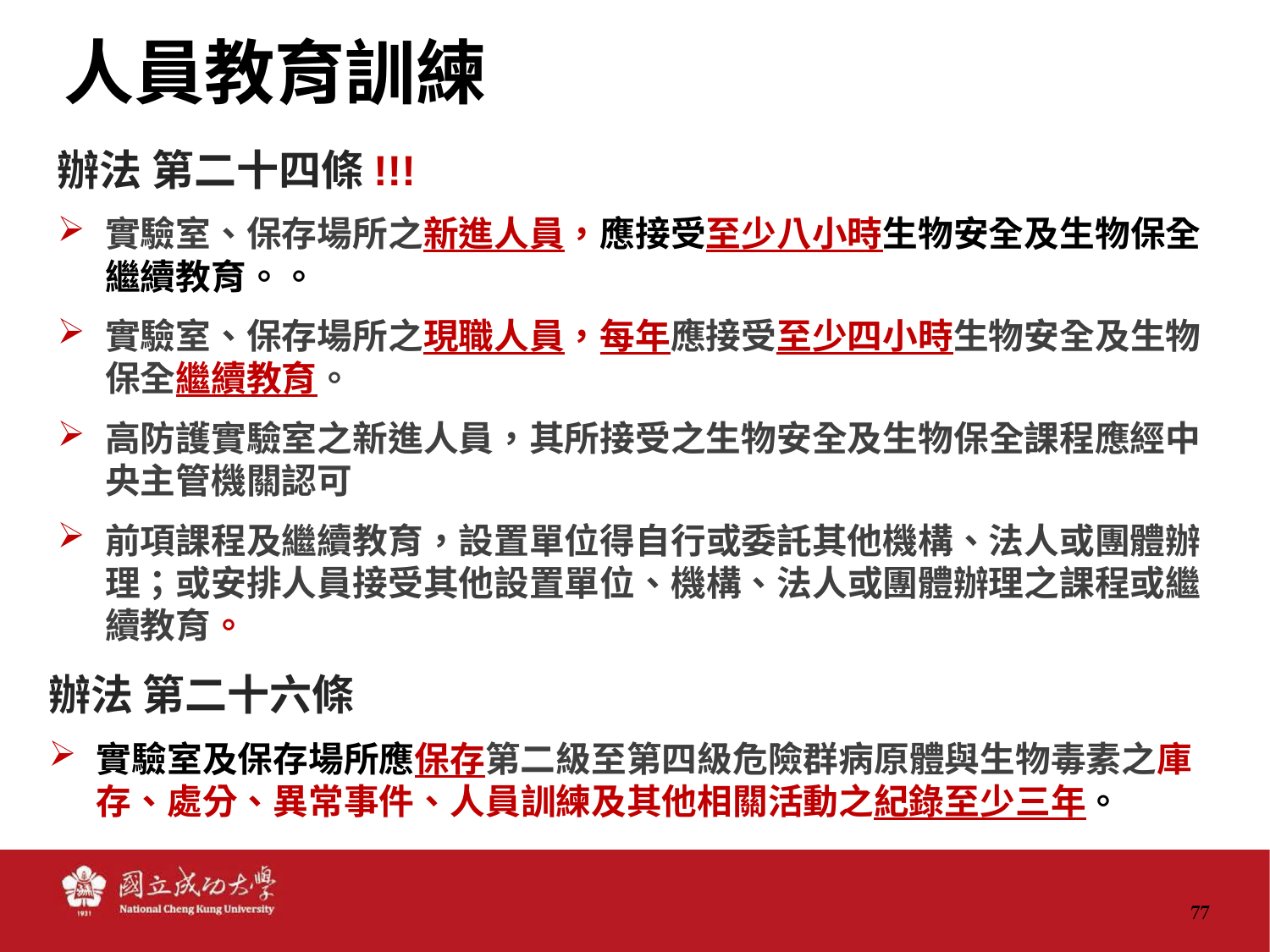

# 人員教育訓練
辦法 第二十四條!!!
實驗室、保存場所之新進人員，應接受至少八小時生物安全及生物保全繼續教育。。
實驗室、保存場所之現職人員，每年應接受至少四小時生物安全及生物保全繼續教育。
高防護實驗室之新進人員，其所接受之生物安全及生物保全課程應經中央主管機關認可
前項課程及繼續教育，設置單位得自行或委託其他機構、法人或團體辦理；或安排人員接受其他設置單位、機構、法人或團體辦理之課程或繼續教育。
辦法 第二十六條
實驗室及保存場所應保存第二級至第四級危險群病原體與生物毒素之庫存、處分、異常事件、人員訓練及其他相關活動之紀錄至少三年。
77